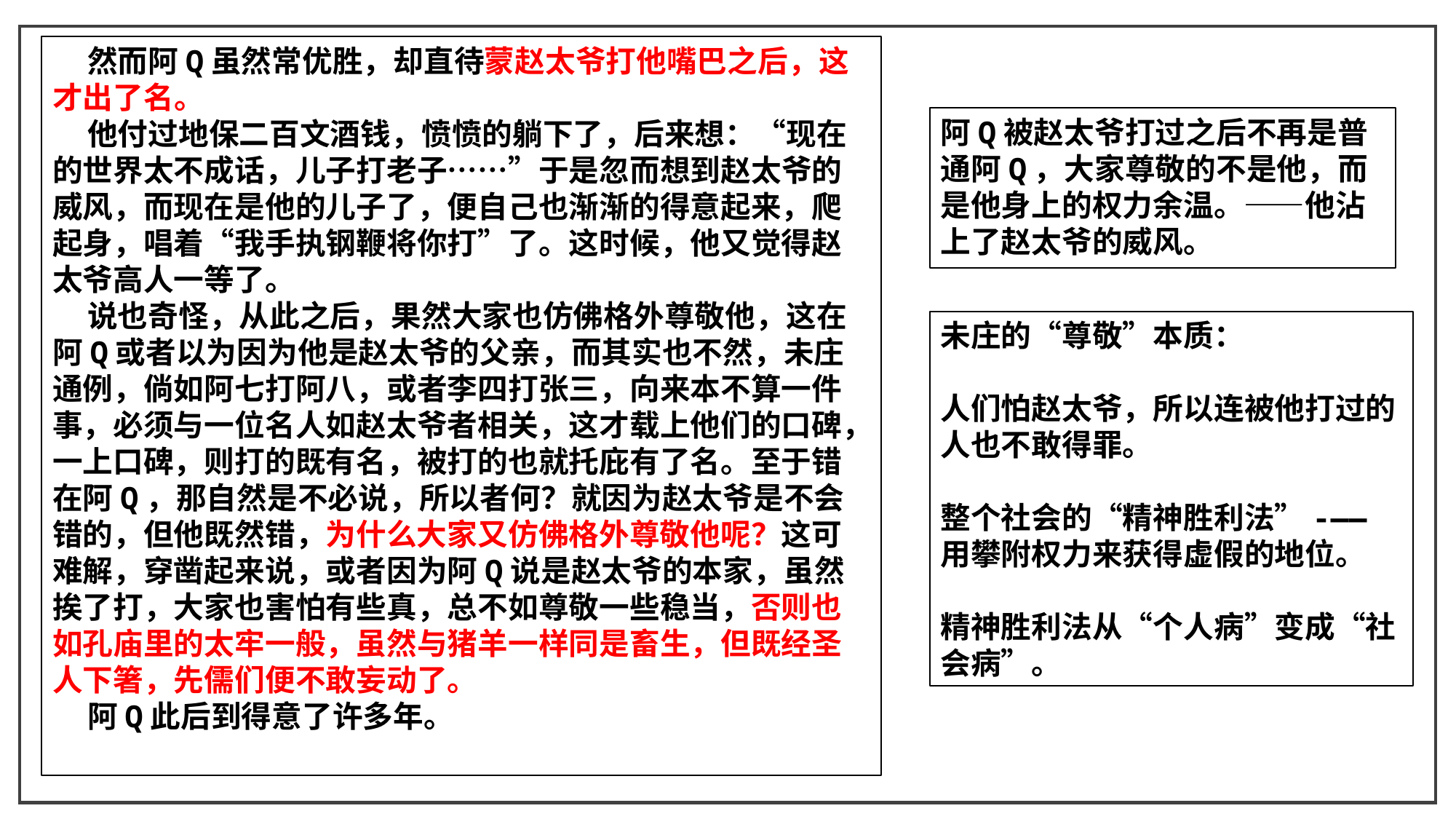

然而阿Q虽然常优胜，却直待蒙赵太爷打他嘴巴之后，这才出了名。
    他付过地保二百文酒钱，愤愤的躺下了，后来想：“现在的世界太不成话，儿子打老子……”于是忽而想到赵太爷的威风，而现在是他的儿子了，便自己也渐渐的得意起来，爬起身，唱着“我手执钢鞭将你打”了。这时候，他又觉得赵太爷高人一等了。
    说也奇怪，从此之后，果然大家也仿佛格外尊敬他，这在阿Q或者以为因为他是赵太爷的父亲，而其实也不然，未庄通例，倘如阿七打阿八，或者李四打张三，向来本不算一件事，必须与一位名人如赵太爷者相关，这才载上他们的口碑，一上口碑，则打的既有名，被打的也就托庇有了名。至于错在阿Q，那自然是不必说，所以者何？就因为赵太爷是不会错的，但他既然错，为什么大家又仿佛格外尊敬他呢？这可难解，穿凿起来说，或者因为阿Q说是赵太爷的本家，虽然挨了打，大家也害怕有些真，总不如尊敬一些稳当，否则也如孔庙里的太牢一般，虽然与猪羊一样同是畜生，但既经圣人下箸，先儒们便不敢妄动了。
    阿Q此后到得意了许多年。

阿Q被赵太爷打过之后不再是普通阿Q，大家尊敬的不是他，而是他身上的权力余温。——他沾上了赵太爷的威风。

未庄的“尊敬”本质：

人们怕赵太爷，所以连被他打过的人也不敢得罪。

整个社会的“精神胜利法”-——用攀附权力来获得虚假的地位。

精神胜利法从“个人病”变成“社会病”。